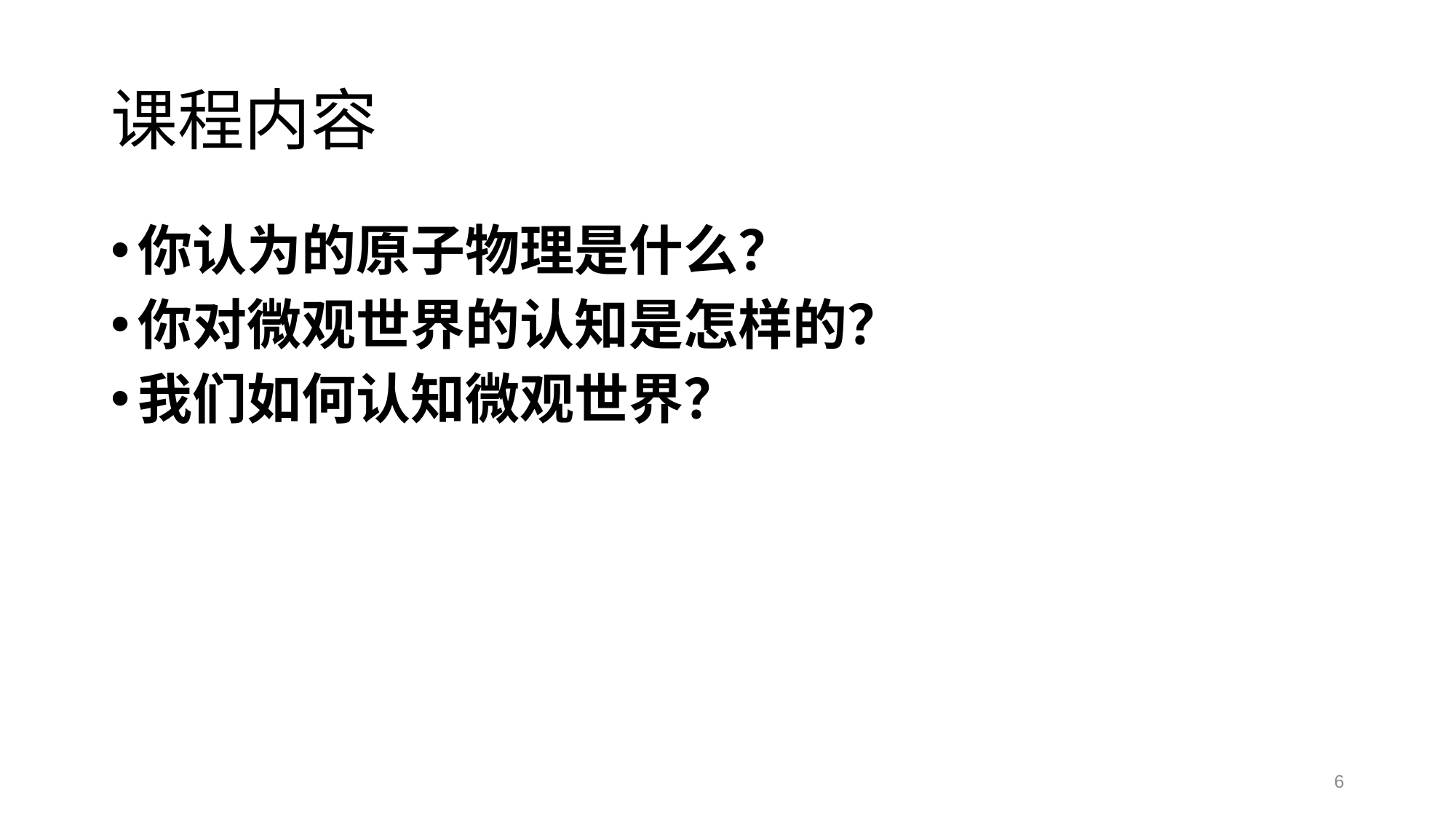

# 课程内容
你认为的原子物理是什么？
你对微观世界的认知是怎样的？
我们如何认知微观世界？
6